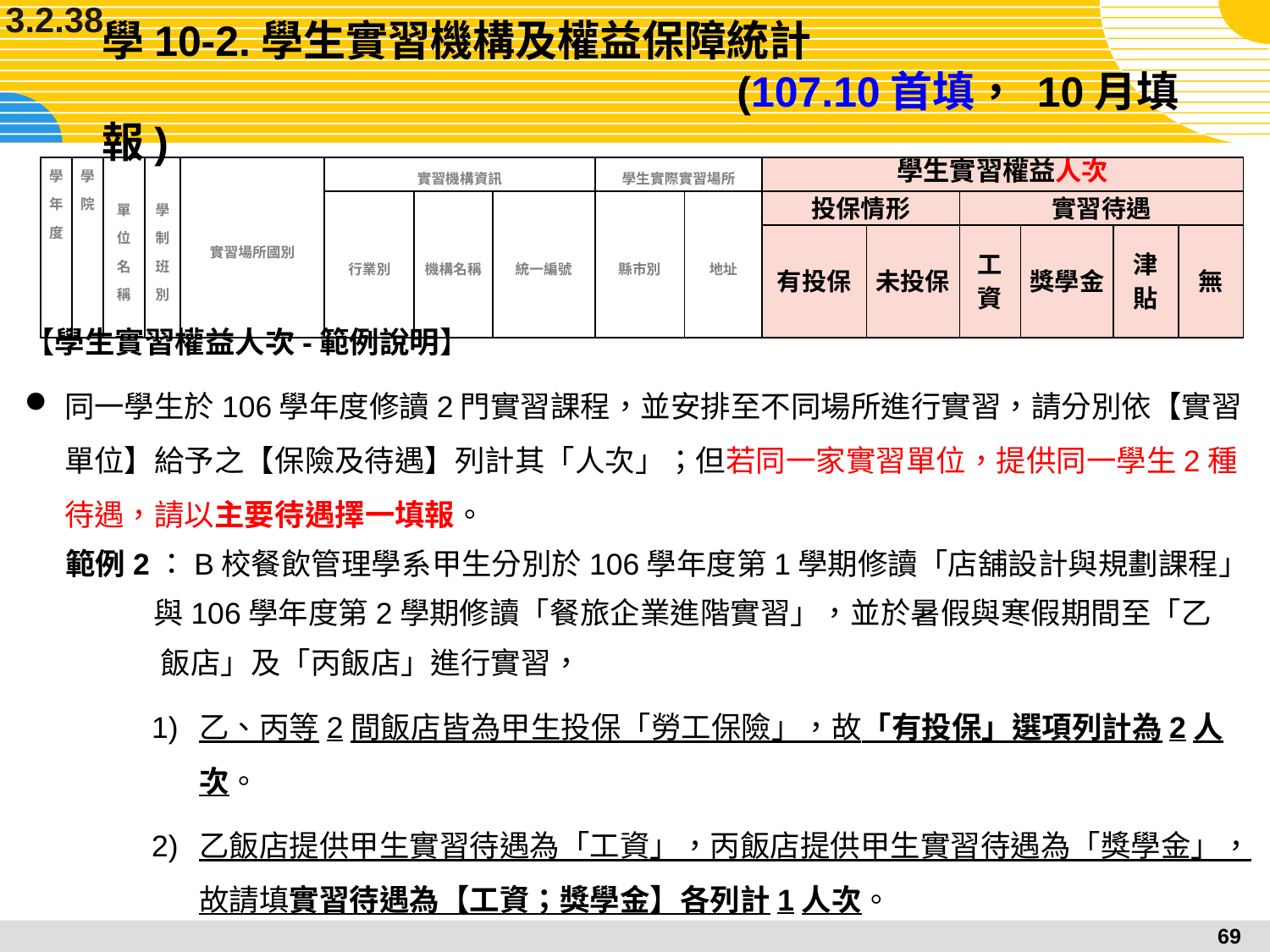

3.2.38
# 學10-2.學生實習機構及權益保障統計								(107.10首填， 10月填報)
| 學年度 | 學院 | 單位名稱 | 學制班別 | 實習場所國別 | 實習機構資訊 |  |  | 學生實際實習場所 |  | 學生實習權益人次 |  |  |  |  |  |
| --- | --- | --- | --- | --- | --- | --- | --- | --- | --- | --- | --- | --- | --- | --- | --- |
|  |  |  |  |  | 行業別 | 機構名稱 | 統一編號 | 縣市別 | 地址 | 投保情形 |  | 實習待遇 |  |  |  |
|  |  |  |  |  |  |  |  |  |  | 有投保 | 未投保 | 工資 | 獎學金 | 津貼 | 無 |
【學生實習權益人次-範例說明】
同一學生於106學年度修讀2門實習課程，並安排至不同場所進行實習，請分別依【實習單位】給予之【保險及待遇】列計其「人次」；但若同一家實習單位，提供同一學生2種待遇，請以主要待遇擇一填報。
     範例2：B校餐飲管理學系甲生分別於106學年度第1學期修讀「店舖設計與規劃課程」
                  與106學年度第2學期修讀「餐旅企業進階實習」，並於暑假與寒假期間至「乙
                   飯店」及「丙飯店」進行實習，
乙、丙等2間飯店皆為甲生投保「勞工保險」，故「有投保」選項列計為2人次。
乙飯店提供甲生實習待遇為「工資」，丙飯店提供甲生實習待遇為「獎學金」，故請填實習待遇為【工資；獎學金】各列計1人次。